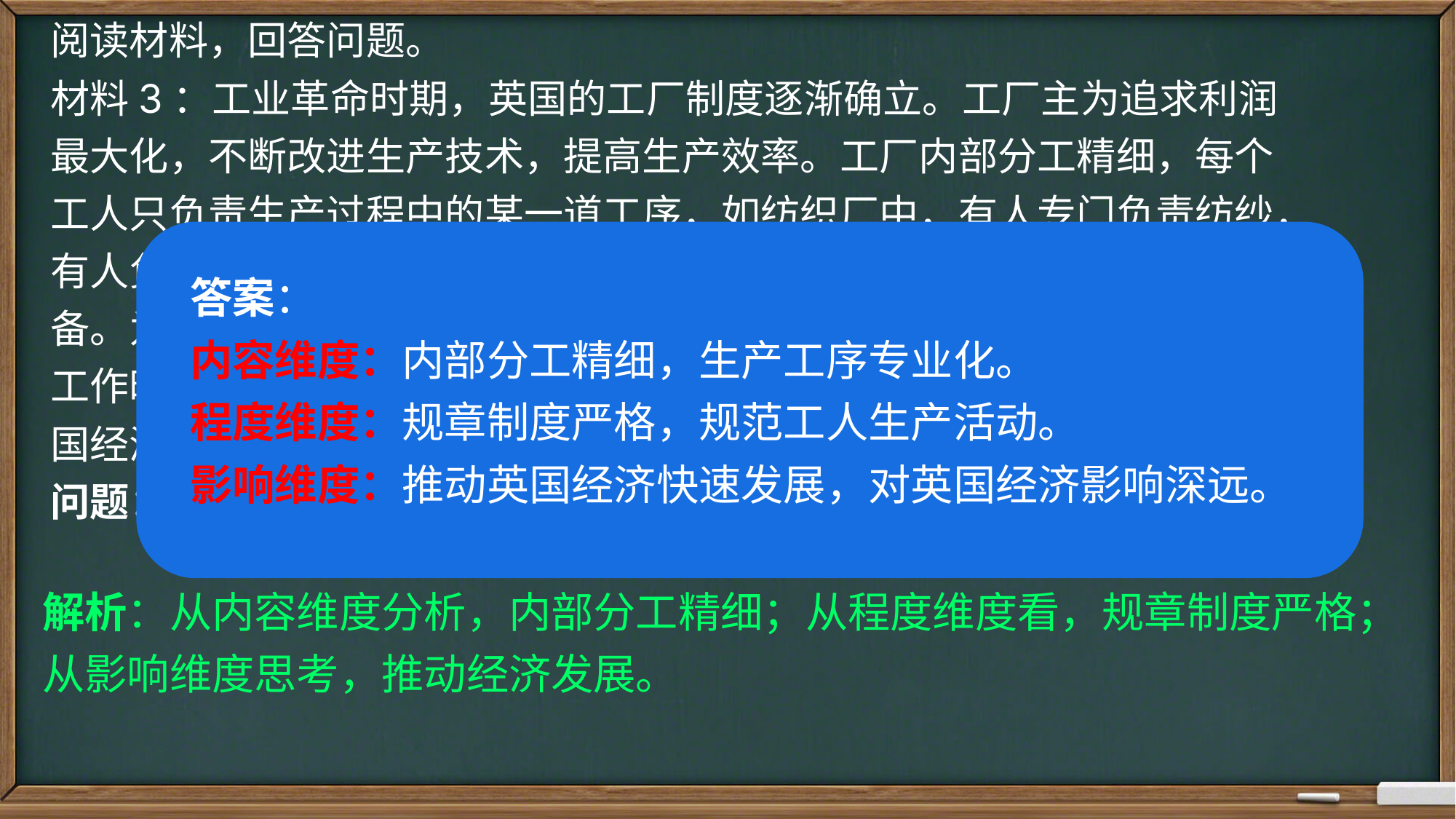

阅读材料，回答问题。
材料3：工业革命时期，英国的工厂制度逐渐确立。工厂主为追求利润最大化，不断改进生产技术，提高生产效率。工厂内部分工精细，每个工人只负责生产过程中的某一道工序，如纺织厂中，有人专门负责纺纱，有人负责织布等。工厂生产规模不断扩大，集中了大量的工人和生产设备。为了保证生产的顺利进行，工厂制定了严格的规章制度，对工人的工作时间、工作纪律等进行规范。工厂的产品大量进入市场，推动了英国经济的快速发展。
问题：根据材料，概括英国工业革命时期工厂制度的特点。、

答案：
内容维度：内部分工精细，生产工序专业化。
程度维度：规章制度严格，规范工人生产活动。
影响维度：推动英国经济快速发展，对英国经济影响深远。
解析：从内容维度分析，内部分工精细；从程度维度看，规章制度严格；从影响维度思考，推动经济发展。